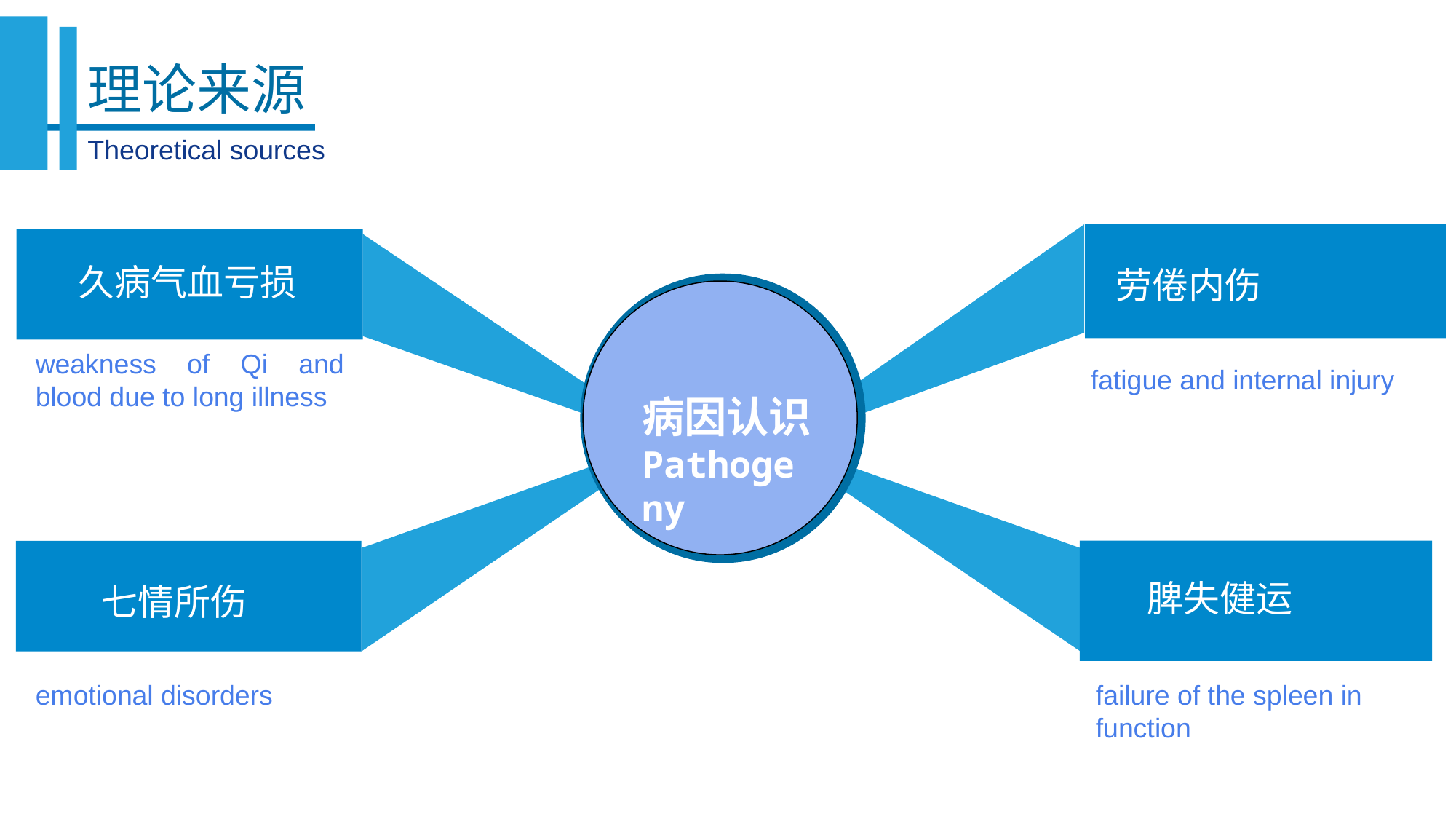

理论来源
Theoretical sources

劳倦内伤

  久病气血亏损

weakness of Qi and blood due to long illness
fatigue and internal injury
病因认识
Pathogeny

脾失健运

        七情所伤
emotional disorders
failure of the spleen in function